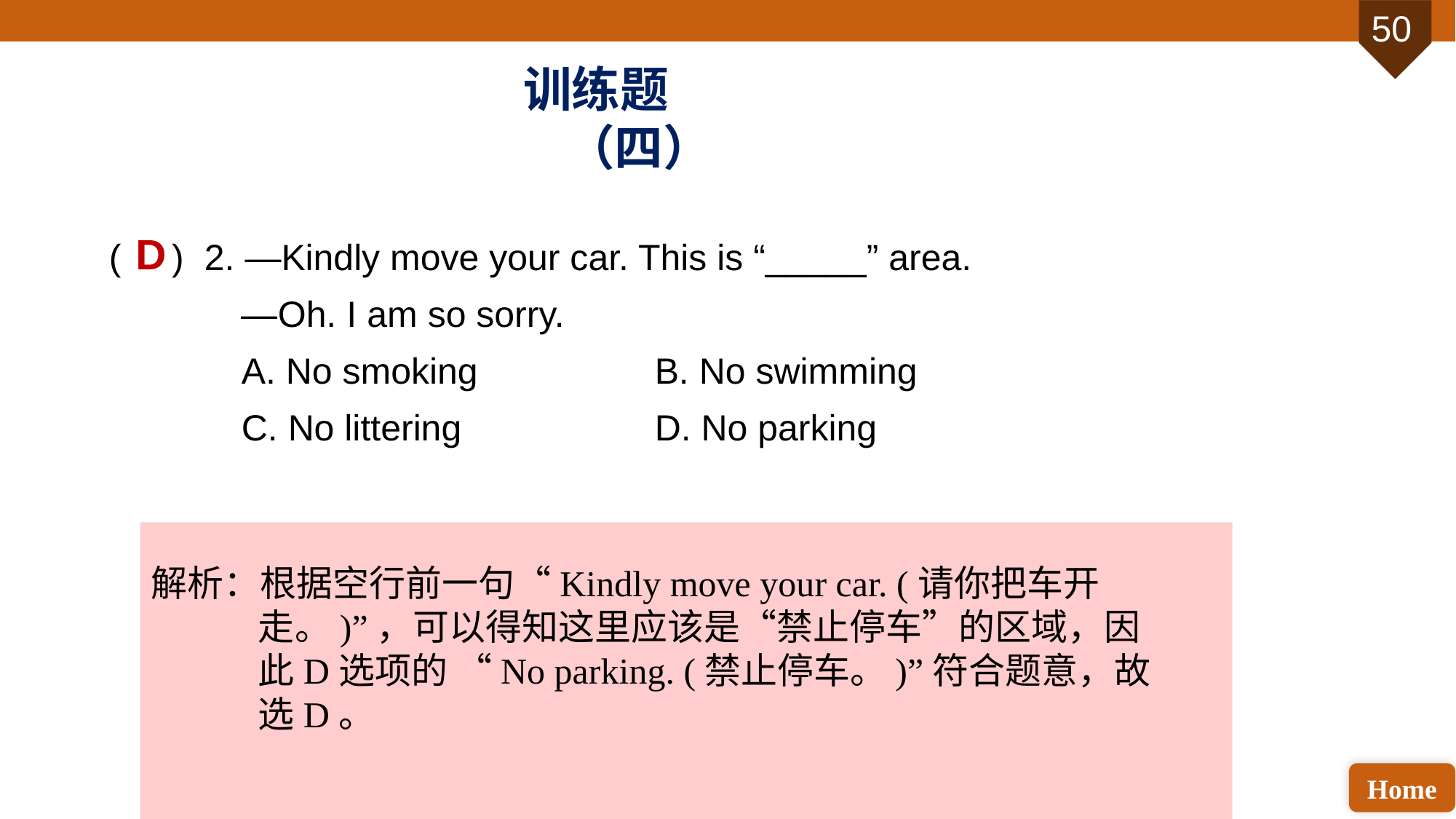

训练题（四）
(     )  2. —Kindly move your car. This is “_____” area.
             —Oh. I am so sorry.
             A. No smoking 		B. No swimming
             C. No littering 		D. No parking
D

解析：根据空行前一句“Kindly move your car. (请你把车开走。)”，可以得知这里应该是“禁止停车”的区域，因此D选项的 “No parking. (禁止停车。)”符合题意，故选D。